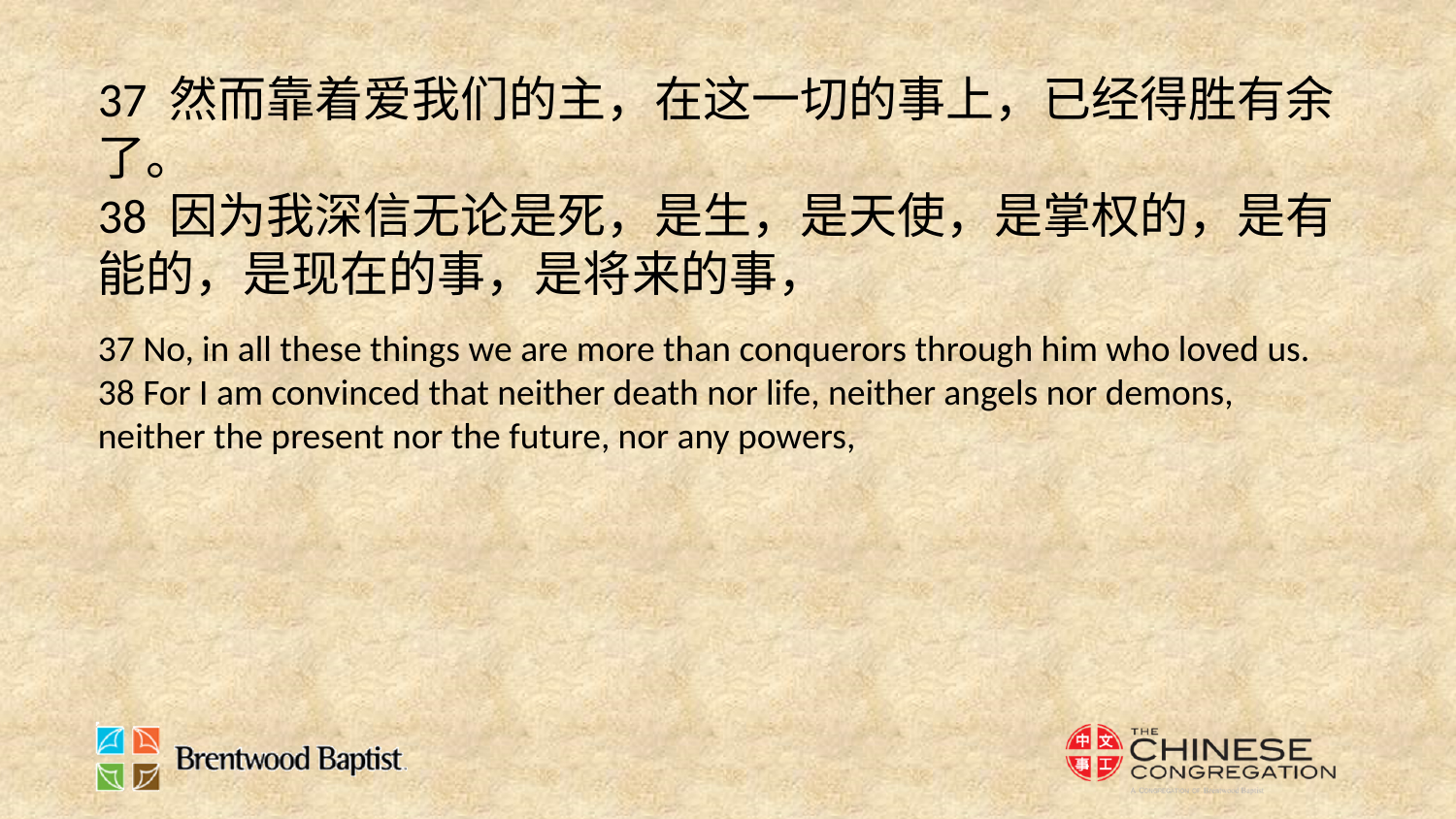

37 然而靠着爱我们的主，在这一切的事上，已经得胜有余了。
38 因为我深信无论是死，是生，是天使，是掌权的，是有能的，是现在的事，是将来的事，

37 No, in all these things we are more than conquerors through him who loved us.
38 For I am convinced that neither death nor life, neither angels nor demons, neither the present nor the future, nor any powers,